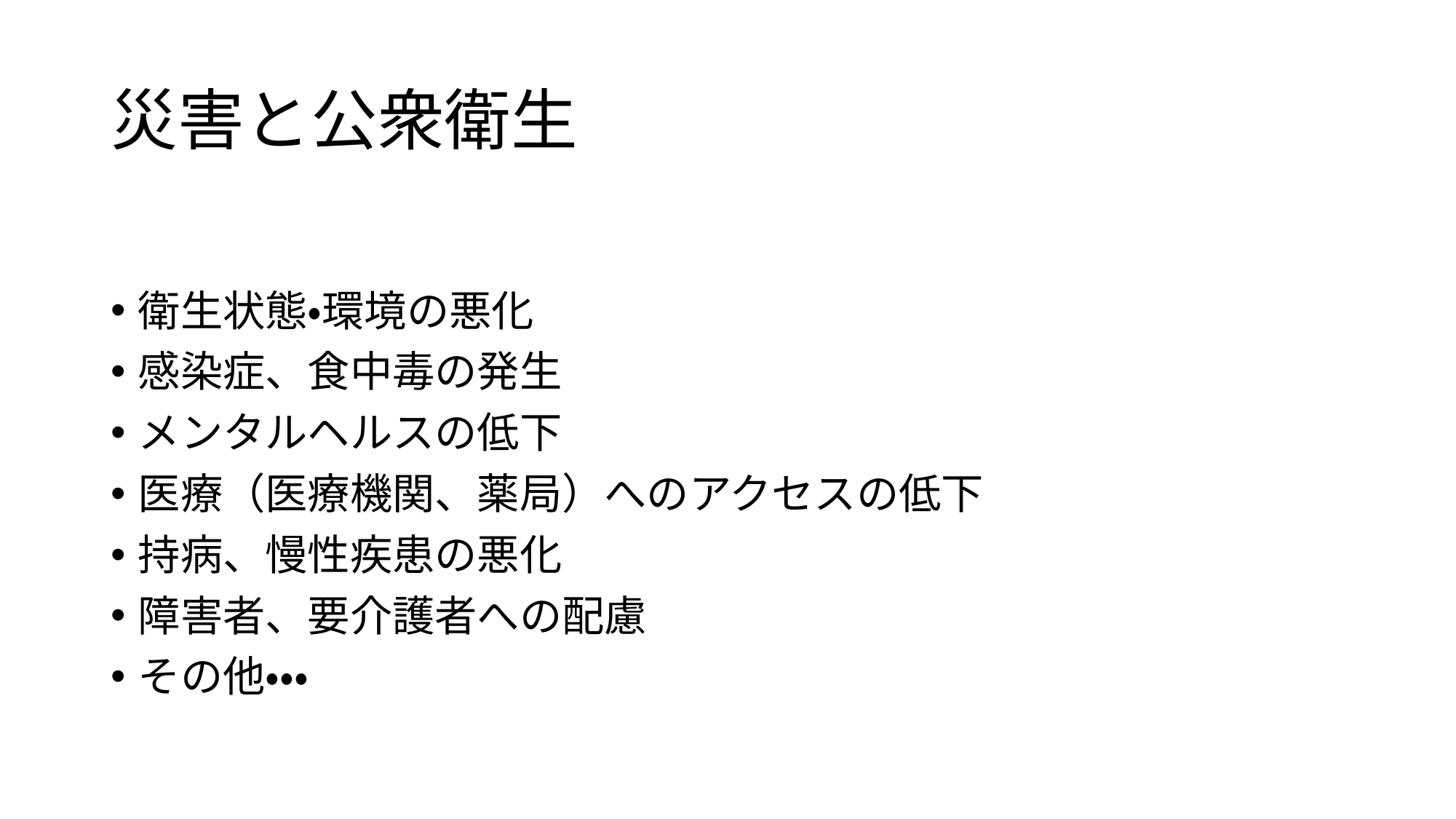

# 災害と公衆衛生

衛生状態・環境の悪化
感染症、食中毒の発生
メンタルヘルスの低下
医療（医療機関、薬局）へのアクセスの低下
持病、慢性疾患の悪化
障害者、要介護者への配慮
その他・・・